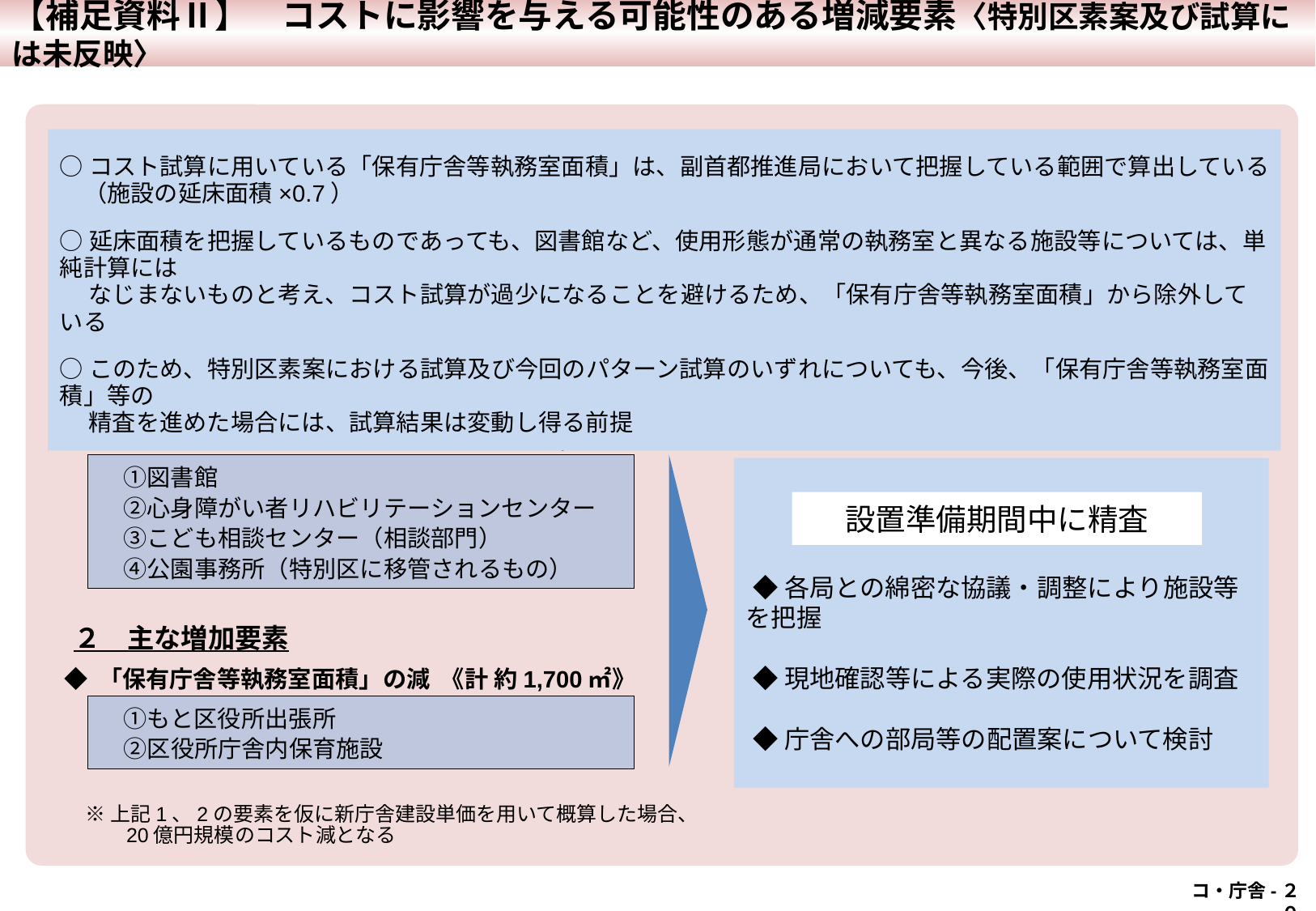

【補足資料Ⅱ】　コストに影響を与える可能性のある増減要素〈特別区素案及び試算には未反映〉

　１　主な減少要素
    ◆ 「保有庁舎等執務室面積」の増等  《計 約6,000㎡》

　２　主な増加要素
    ◆ 「保有庁舎等執務室面積」の減  《計 約1,700㎡》

○コスト試算に用いている「保有庁舎等執務室面積」は、副首都推進局において把握している範囲で算出している
　（施設の延床面積×0.7）
○延床面積を把握しているものであっても、図書館など、使用形態が通常の執務室と異なる施設等については、単純計算には
　 なじまないものと考え、コスト試算が過少になることを避けるため、「保有庁舎等執務室面積」から除外している
○このため、特別区素案における試算及び今回のパターン試算のいずれについても、今後、「保有庁舎等執務室面積」等の
　 精査を進めた場合には、試算結果は変動し得る前提
　①図書館
　②心身障がい者リハビリテーションセンター
　③こども相談センター（相談部門）
　④公園事務所（特別区に移管されるもの）

◆各局との綿密な協議・調整により施設等を把握
◆現地確認等による実際の使用状況を調査
◆庁舎への部局等の配置案について検討
設置準備期間中に精査

　①もと区役所出張所
　②区役所庁舎内保育施設
 ※上記1、2の要素を仮に新庁舎建設単価を用いて概算した場合、
　　20億円規模のコスト減となる
コ・庁舎-２０